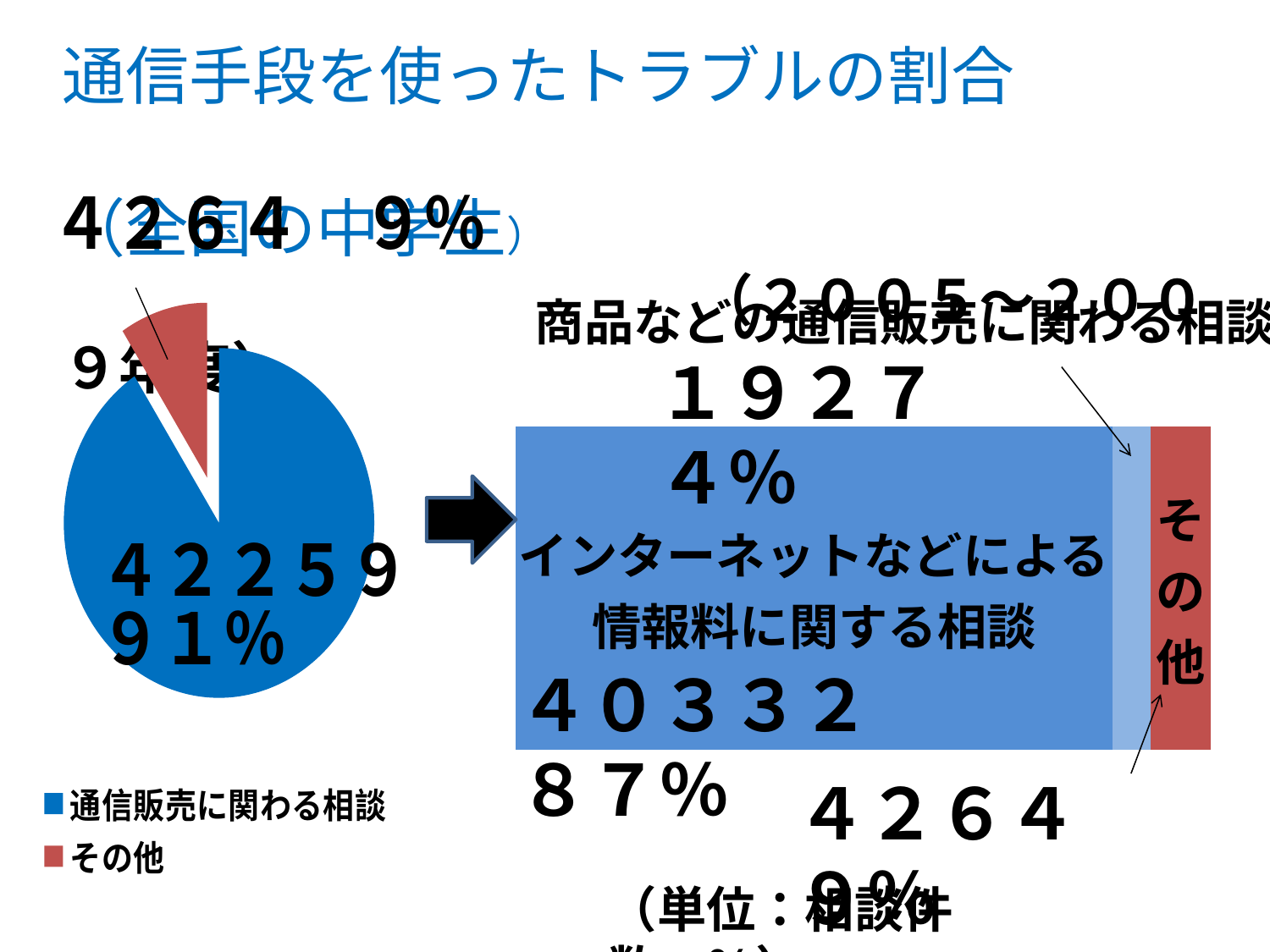

通信手段を使ったトラブルの割合
　　　　　　　　　　　　　　　　　（全国の中学生）
　　　　　　　　　　　　　　　（２００５～２００９年度）

### Chart

| Category |  |
|---|---|
| 通信販売に関わる相談 | 42259.0 |
| その他 | 4264.0 |
| 商品などの通信販売に関わる相談 |  |  |  |
| --- | --- | --- | --- |
|  |  |  |  |
| インターネットなどによる情報料に関する相談 |  | その他 |  |
|  |  |  |  |

１９２７　４％

４０３３２　８７％
４２６４　９％
（単位：相談件数、％）